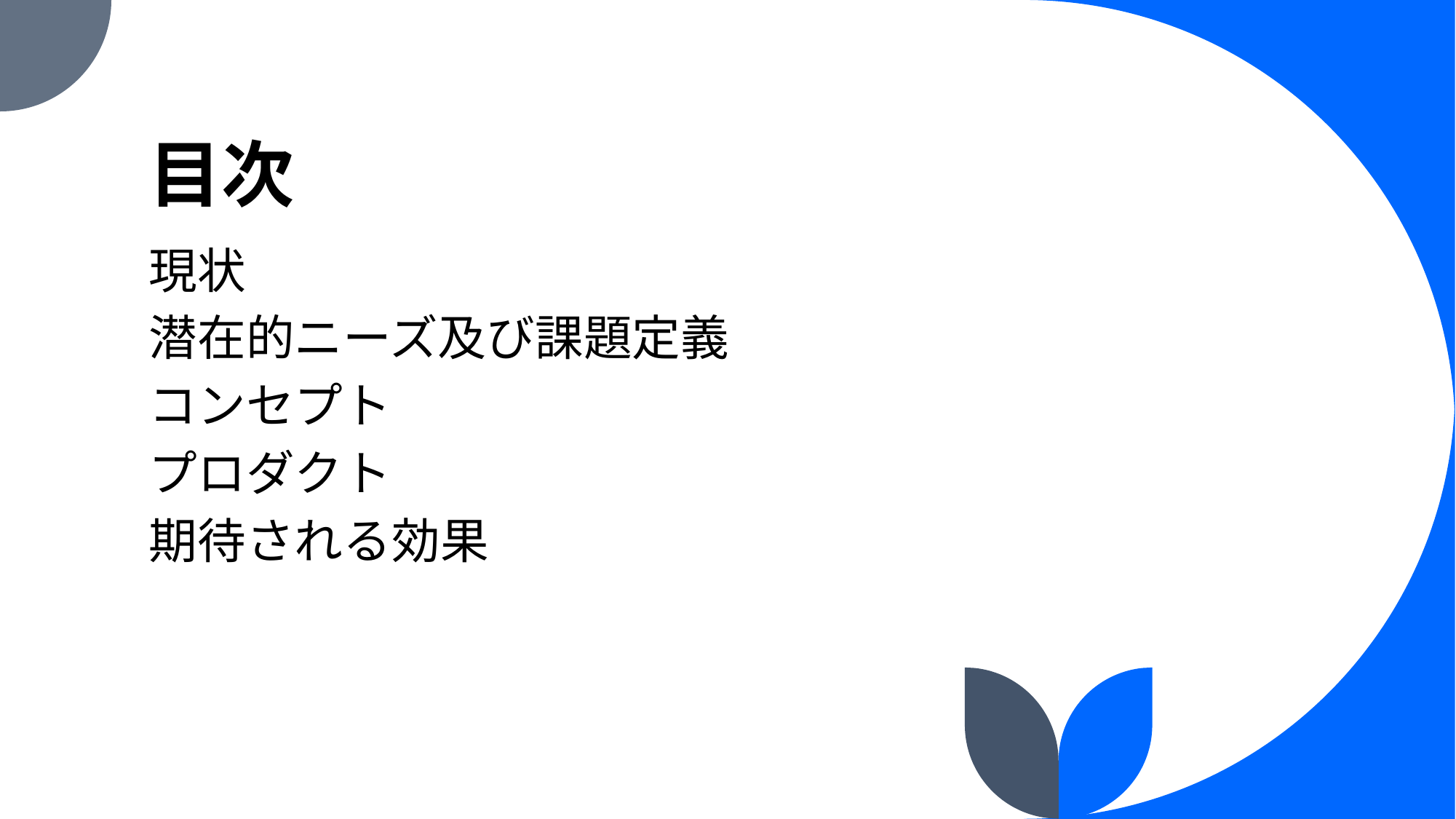

目次
現状
潜在的ニーズ及び課題定義
コンセプト
プロダクト
期待される効果